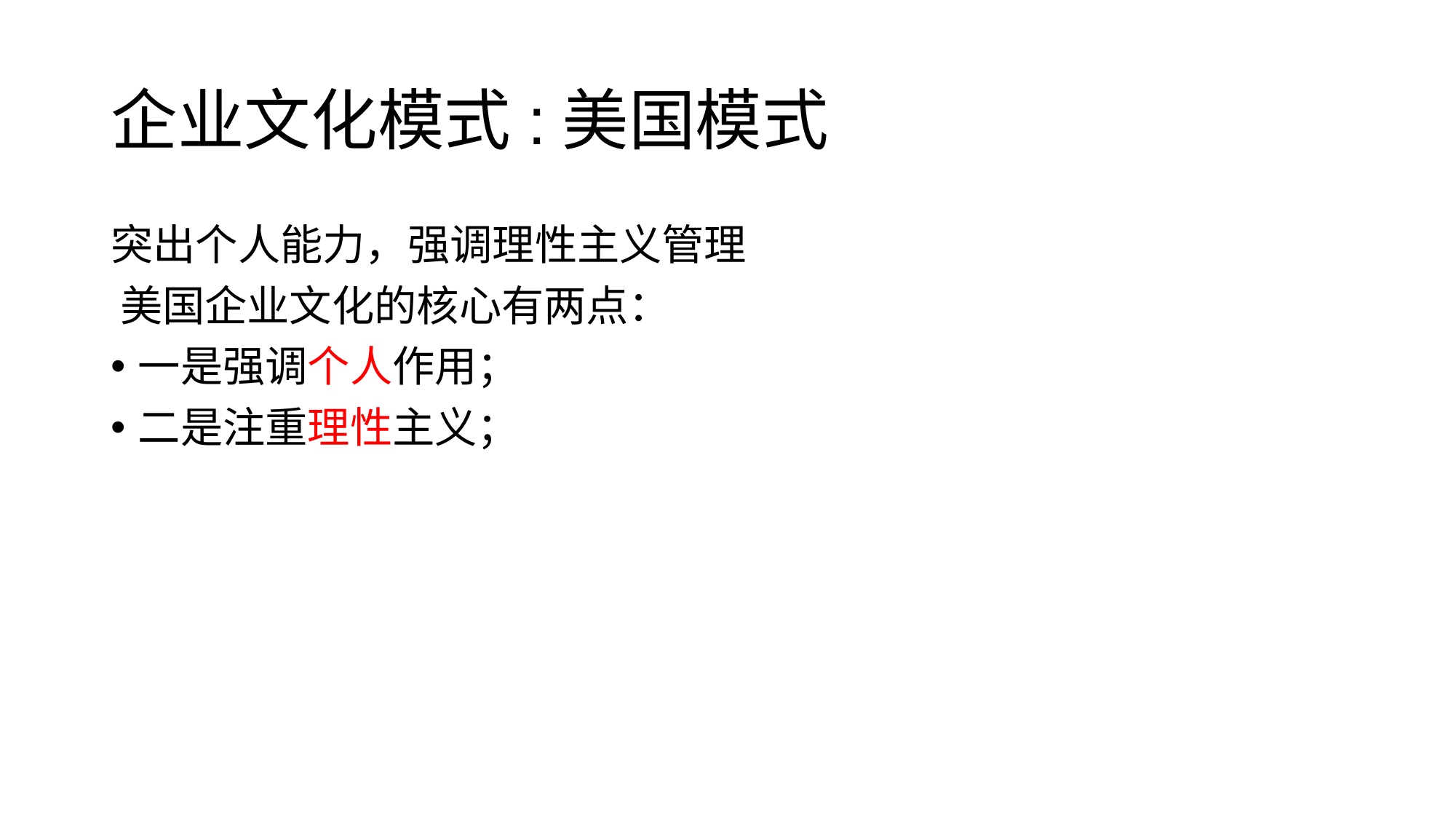

# 企业文化模式:美国模式
突出个人能力，强调理性主义管理
美国企业文化的核心有两点：
一是强调个人作用；
二是注重理性主义；